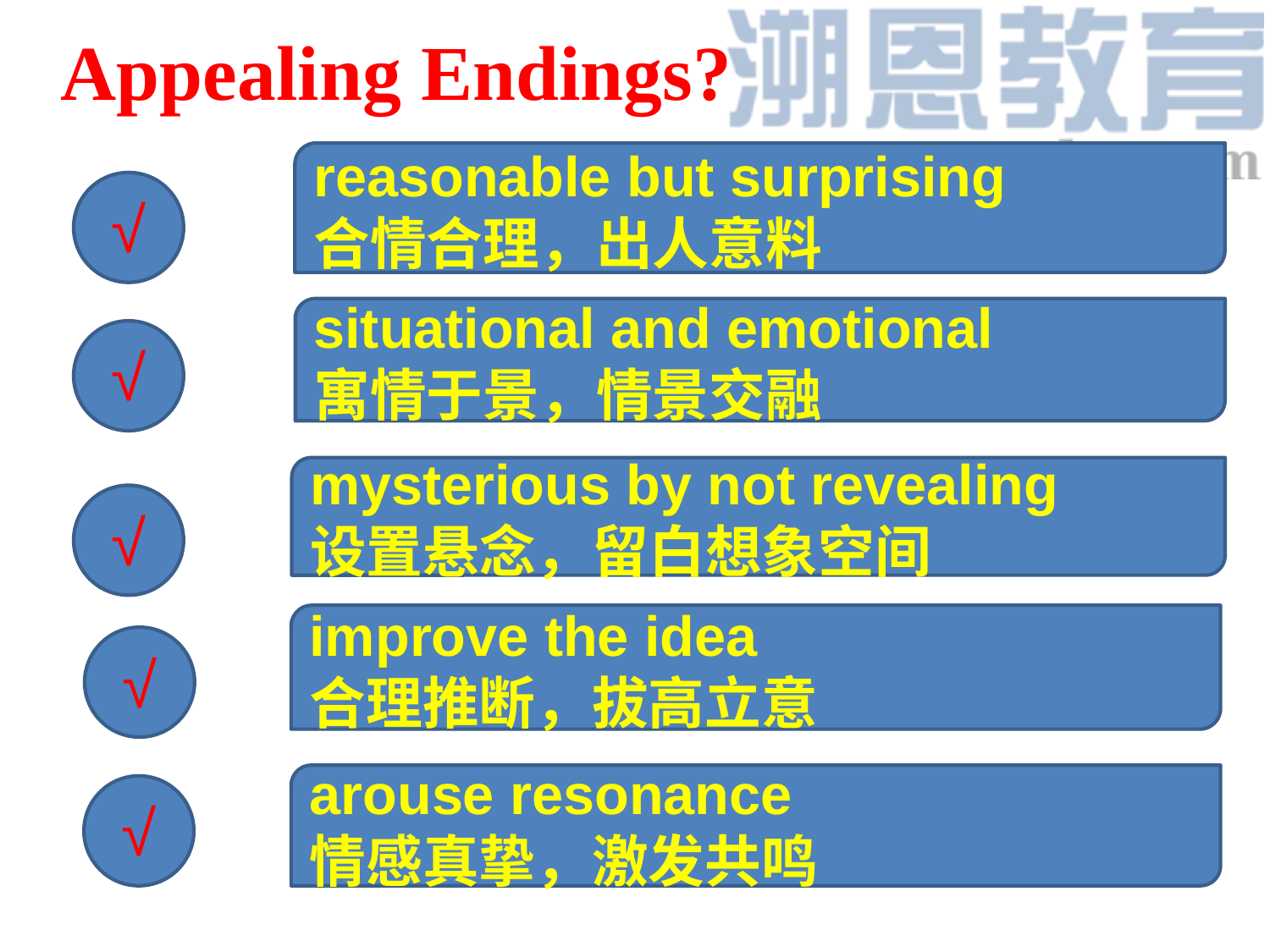

Appealing Endings?
reasonable but surprising
合情合理，出人意料
√
situational and emotional
寓情于景，情景交融
√
mysterious by not revealing
设置悬念，留白想象空间
√
improve the idea
合理推断，拔高立意
√
arouse resonance
情感真挚，激发共鸣
√